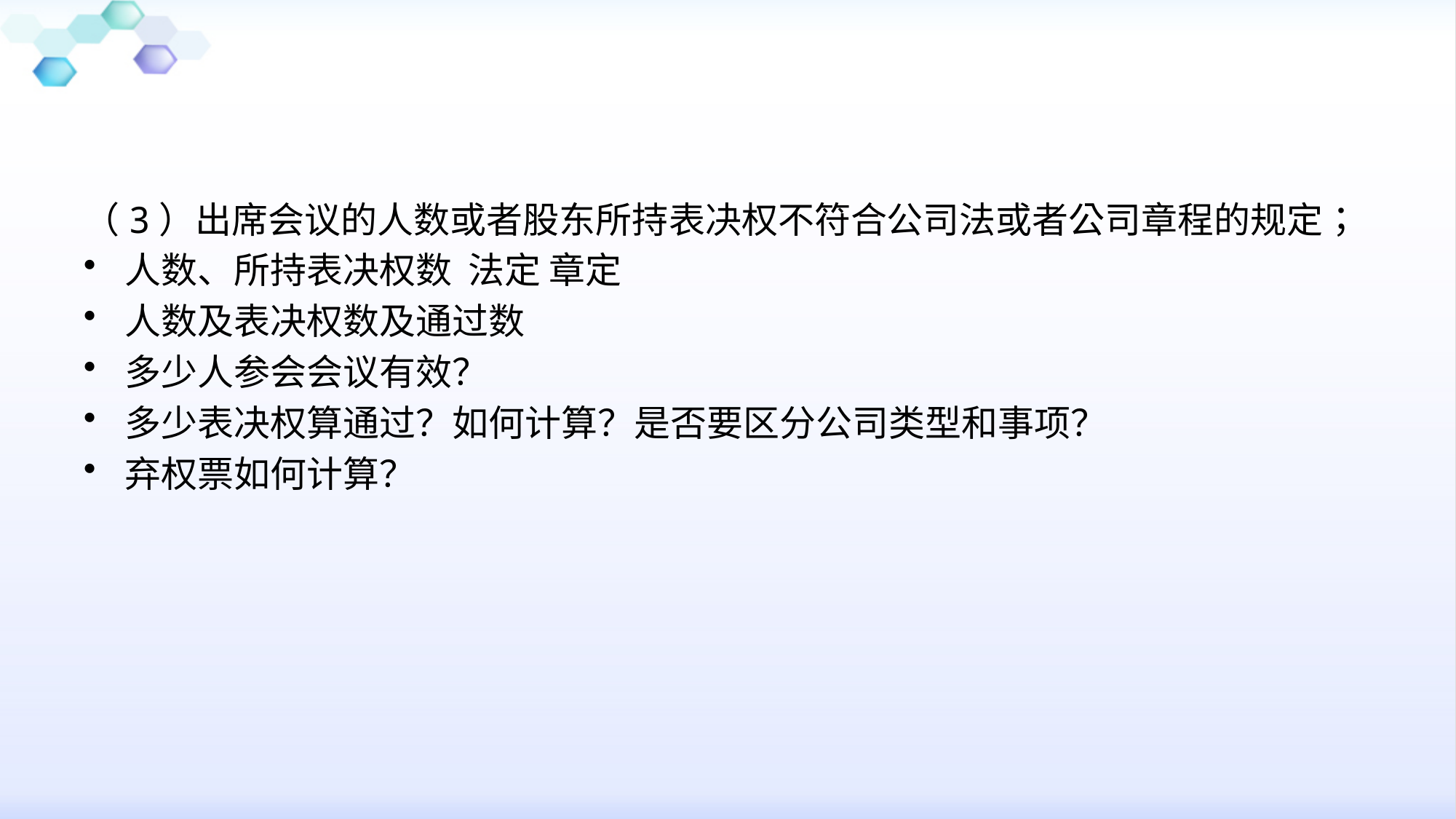

（3）出席会议的人数或者股东所持表决权不符合公司法或者公司章程的规定；
人数、所持表决权数  法定 章定
人数及表决权数及通过数
多少人参会会议有效？
多少表决权算通过？如何计算？是否要区分公司类型和事项？
弃权票如何计算？